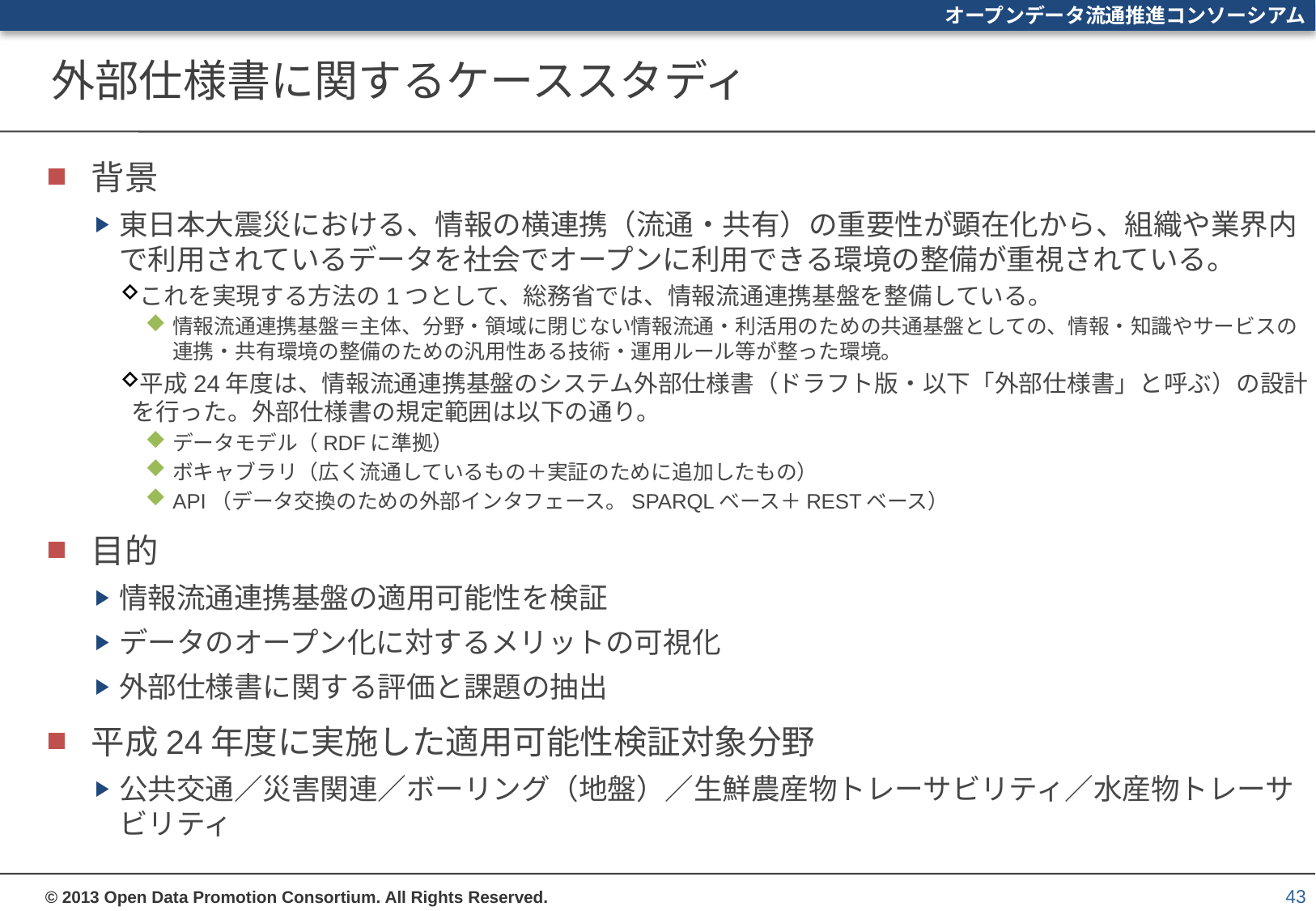

# 外部仕様書に関するケーススタディ
背景
東日本大震災における、情報の横連携（流通・共有）の重要性が顕在化から、組織や業界内で利用されているデータを社会でオープンに利用できる環境の整備が重視されている。
これを実現する方法の1つとして、総務省では、情報流通連携基盤を整備している。
情報流通連携基盤＝主体、分野・領域に閉じない情報流通・利活用のための共通基盤としての、情報・知識やサービスの連携・共有環境の整備のための汎用性ある技術・運用ルール等が整った環境。
平成24年度は、情報流通連携基盤のシステム外部仕様書（ドラフト版・以下「外部仕様書」と呼ぶ）の設計を行った。外部仕様書の規定範囲は以下の通り。
データモデル（RDFに準拠）
ボキャブラリ（広く流通しているもの＋実証のために追加したもの）
API（データ交換のための外部インタフェース。SPARQLベース＋RESTベース）
目的
情報流通連携基盤の適用可能性を検証
データのオープン化に対するメリットの可視化
外部仕様書に関する評価と課題の抽出
平成24年度に実施した適用可能性検証対象分野
公共交通／災害関連／ボーリング（地盤）／生鮮農産物トレーサビリティ／水産物トレーサビリティ
43